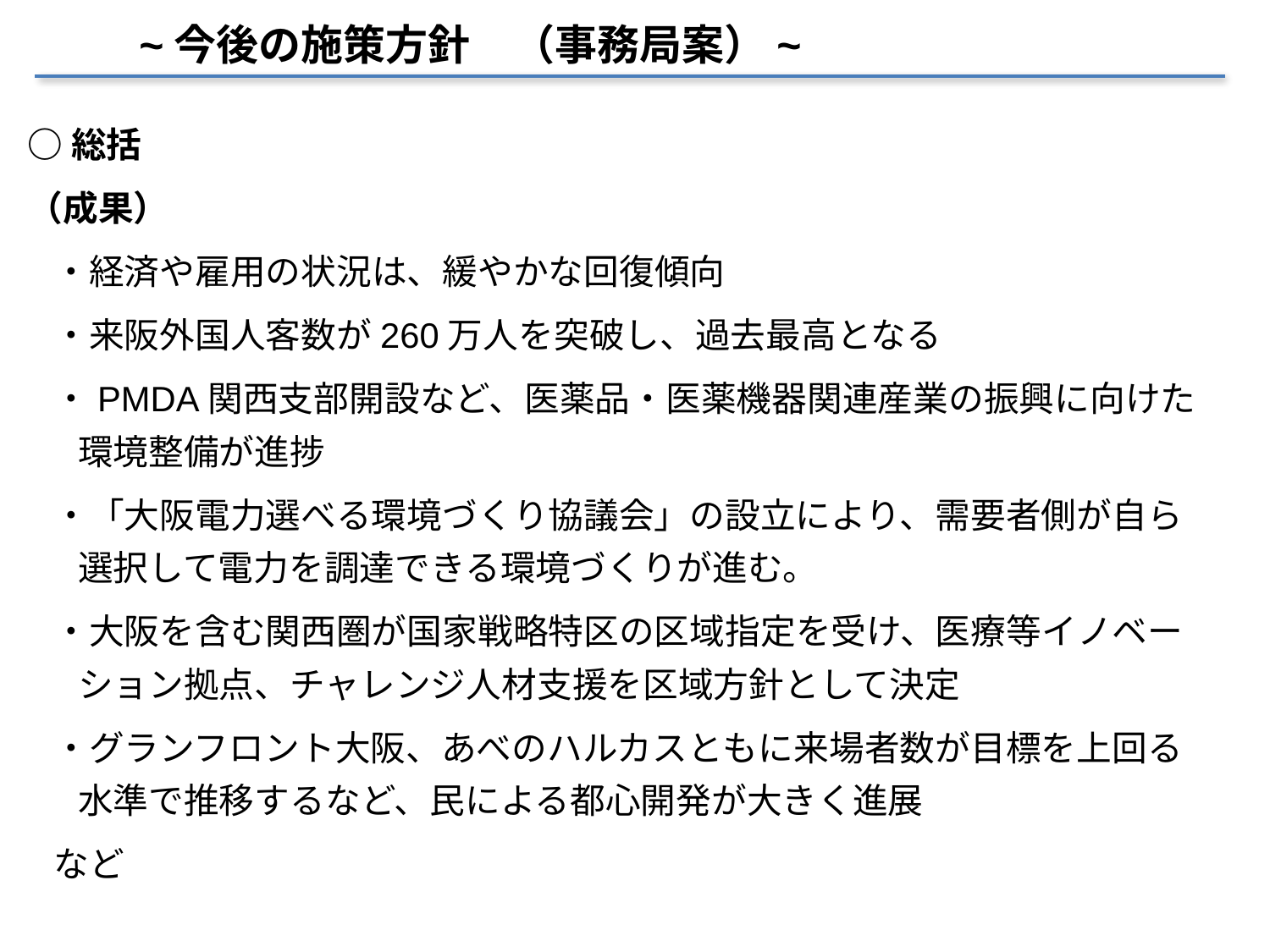

~今後の施策方針　（事務局案）~
○総括
（成果）
・経済や雇用の状況は、緩やかな回復傾向
・来阪外国人客数が260万人を突破し、過去最高となる
・PMDA関西支部開設など、医薬品・医薬機器関連産業の振興に向けた環境整備が進捗
・「大阪電力選べる環境づくり協議会」の設立により、需要者側が自ら選択して電力を調達できる環境づくりが進む。
・大阪を含む関西圏が国家戦略特区の区域指定を受け、医療等イノベーション拠点、チャレンジ人材支援を区域方針として決定
・グランフロント大阪、あべのハルカスともに来場者数が目標を上回る水準で推移するなど、民による都心開発が大きく進展
など